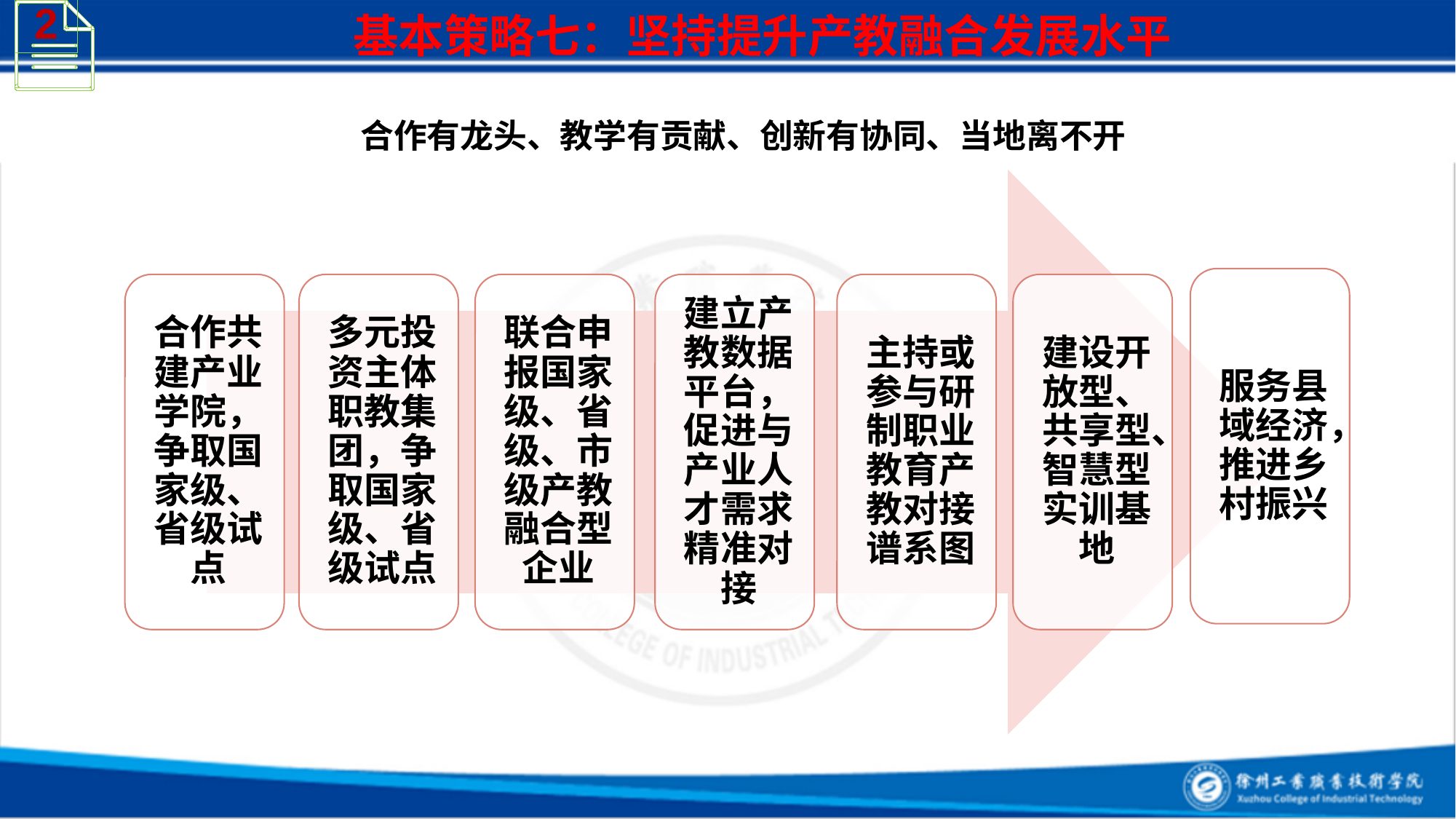

2
  基本策略七：坚持提升产教融合发展水平
合作有龙头、教学有贡献、创新有协同、当地离不开
合作共建产业学院，争取国家级、省级试点
多元投资主体职教集团，争取国家级、省级试点
联合申报国家级、省级、市级产教融合型企业
建立产教数据平台，促进与产业人才需求精准对接
主持或参与研制职业教育产教对接谱系图
建设开放型、共享型、智慧型实训基地
服务县域经济，推进乡村振兴